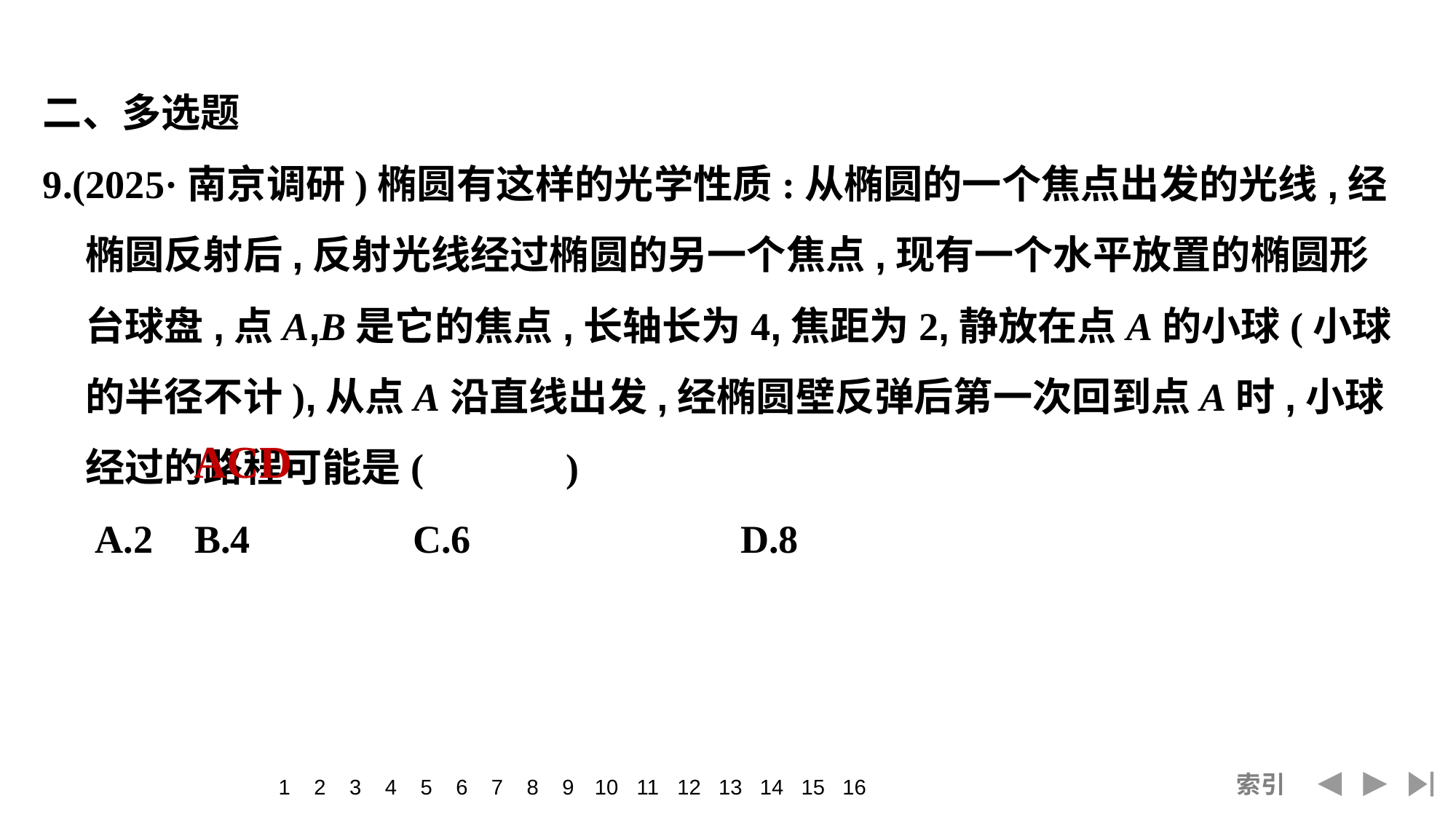

二、多选题
9.(2025·南京调研)椭圆有这样的光学性质:从椭圆的一个焦点出发的光线,经椭圆反射后,反射光线经过椭圆的另一个焦点,现有一个水平放置的椭圆形台球盘,点A,B是它的焦点,长轴长为4,焦距为2,静放在点A的小球(小球的半径不计),从点A沿直线出发,经椭圆壁反弹后第一次回到点A时,小球经过的路程可能是(　     　)
	 A.2	B.4		C.6			D.8
ACD